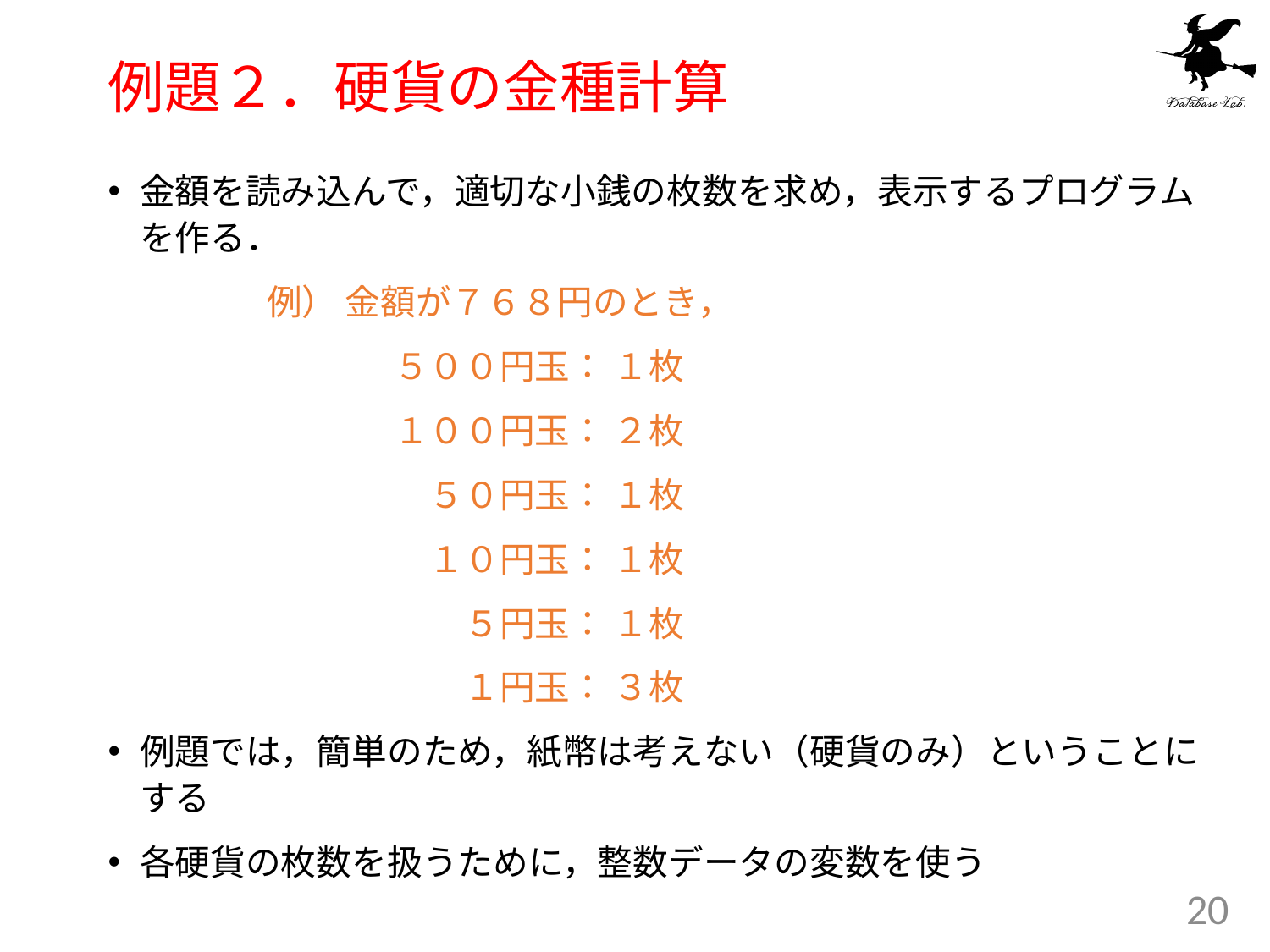

# 例題２．硬貨の金種計算
金額を読み込んで，適切な小銭の枚数を求め，表示するプログラムを作る．
		例） 金額が７６８円のとき，
     		５００円玉： １枚
			１００円玉： ２枚
			　５０円玉： １枚
			　１０円玉： １枚
			　　５円玉： １枚
			　　１円玉： ３枚
例題では，簡単のため，紙幣は考えない（硬貨のみ）ということにする
各硬貨の枚数を扱うために，整数データの変数を使う
20